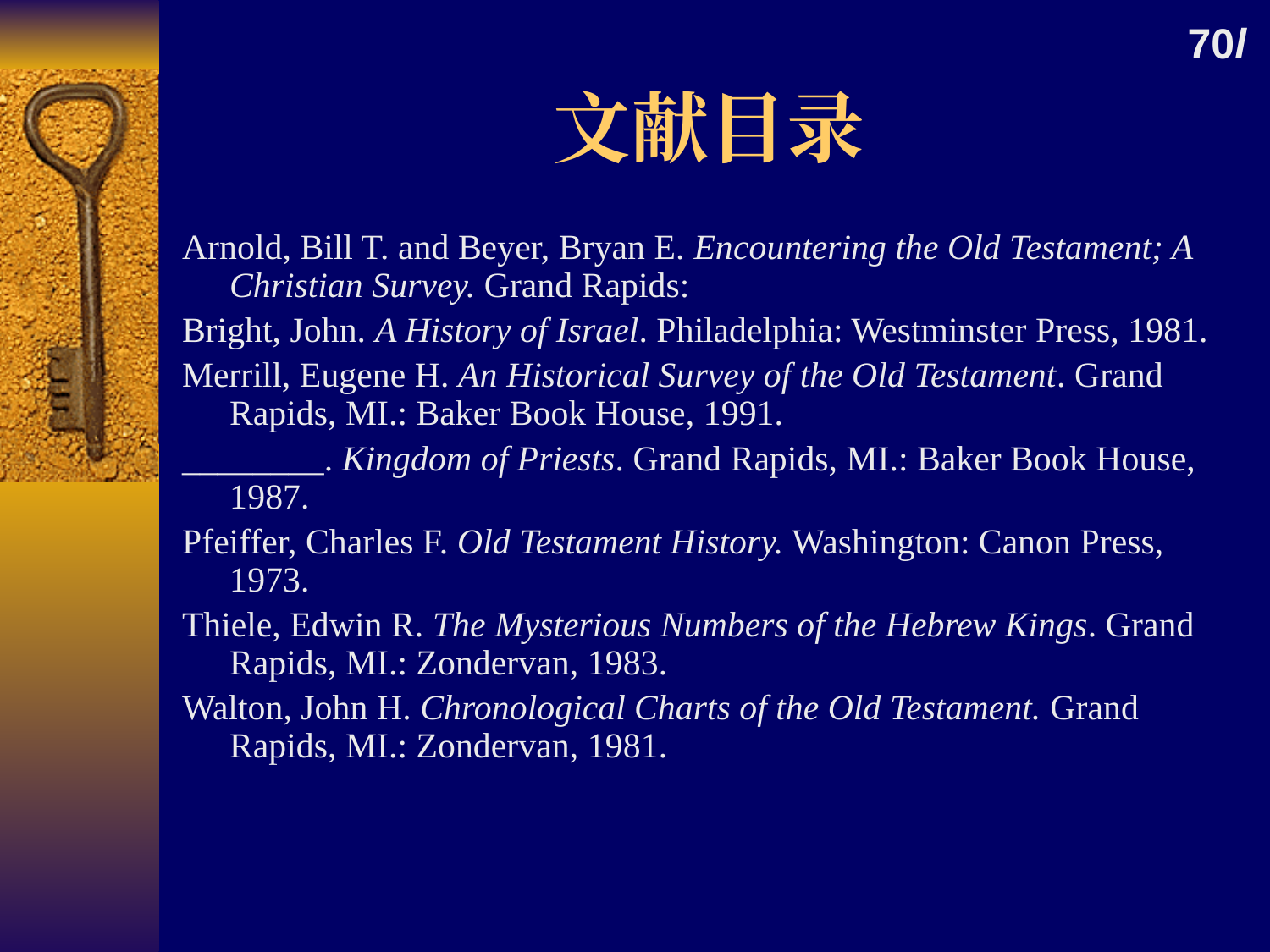

70l
# 文献目录
Arnold, Bill T. and Beyer, Bryan E. Encountering the Old Testament; A Christian Survey. Grand Rapids:
Bright, John. A History of Israel. Philadelphia: Westminster Press, 1981.
Merrill, Eugene H. An Historical Survey of the Old Testament. Grand Rapids, MI.: Baker Book House, 1991.
________. Kingdom of Priests. Grand Rapids, MI.: Baker Book House, 1987.
Pfeiffer, Charles F. Old Testament History. Washington: Canon Press, 1973.
Thiele, Edwin R. The Mysterious Numbers of the Hebrew Kings. Grand Rapids, MI.: Zondervan, 1983.
Walton, John H. Chronological Charts of the Old Testament. Grand Rapids, MI.: Zondervan, 1981.